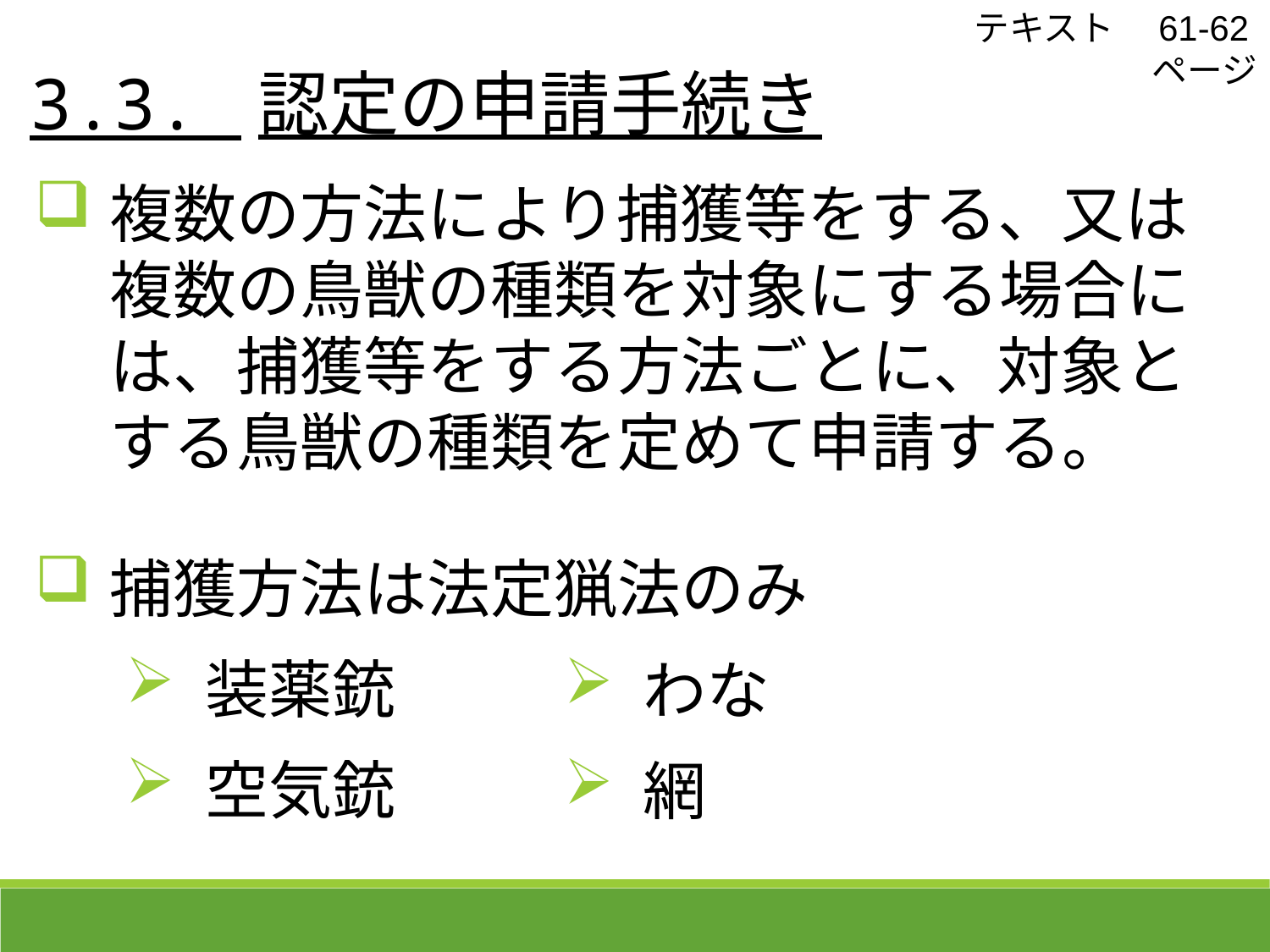

テキスト　61-62ページ
 3.3. 認定の申請手続き
複数の方法により捕獲等をする、又は複数の鳥獣の種類を対象にする場合には、捕獲等をする方法ごとに、対象とする鳥獣の種類を定めて申請する。

捕獲方法は法定猟法のみ
装薬銃
空気銃

わな
網